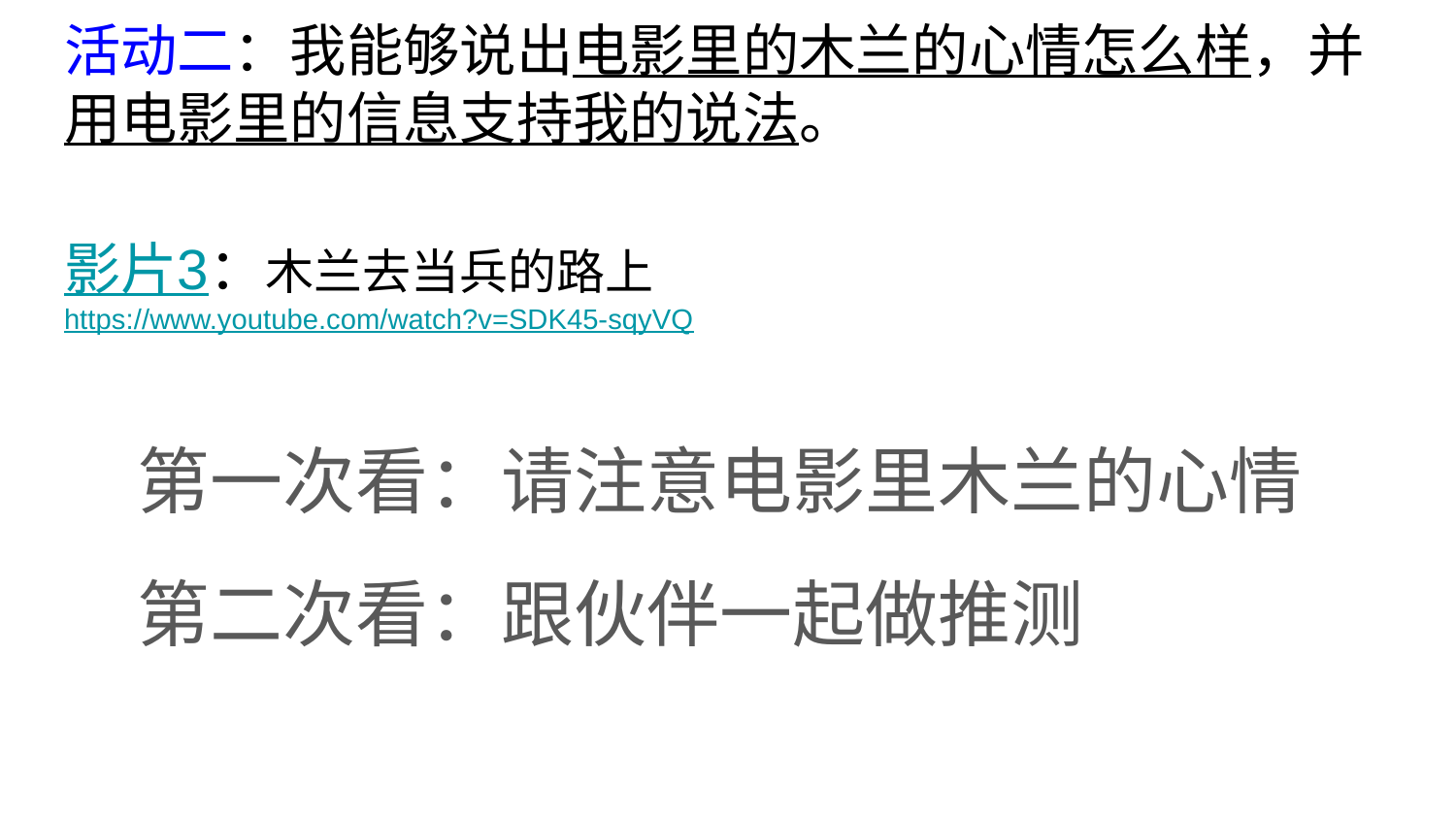

# 活动二：我能够说出电影里的木兰的心情怎么样，并用电影里的信息支持我的说法。
影片3：木兰去当兵的路上
https://www.youtube.com/watch?v=SDK45-sqyVQ

第一次看：请注意电影里木兰的心情
第二次看：跟伙伴一起做推测